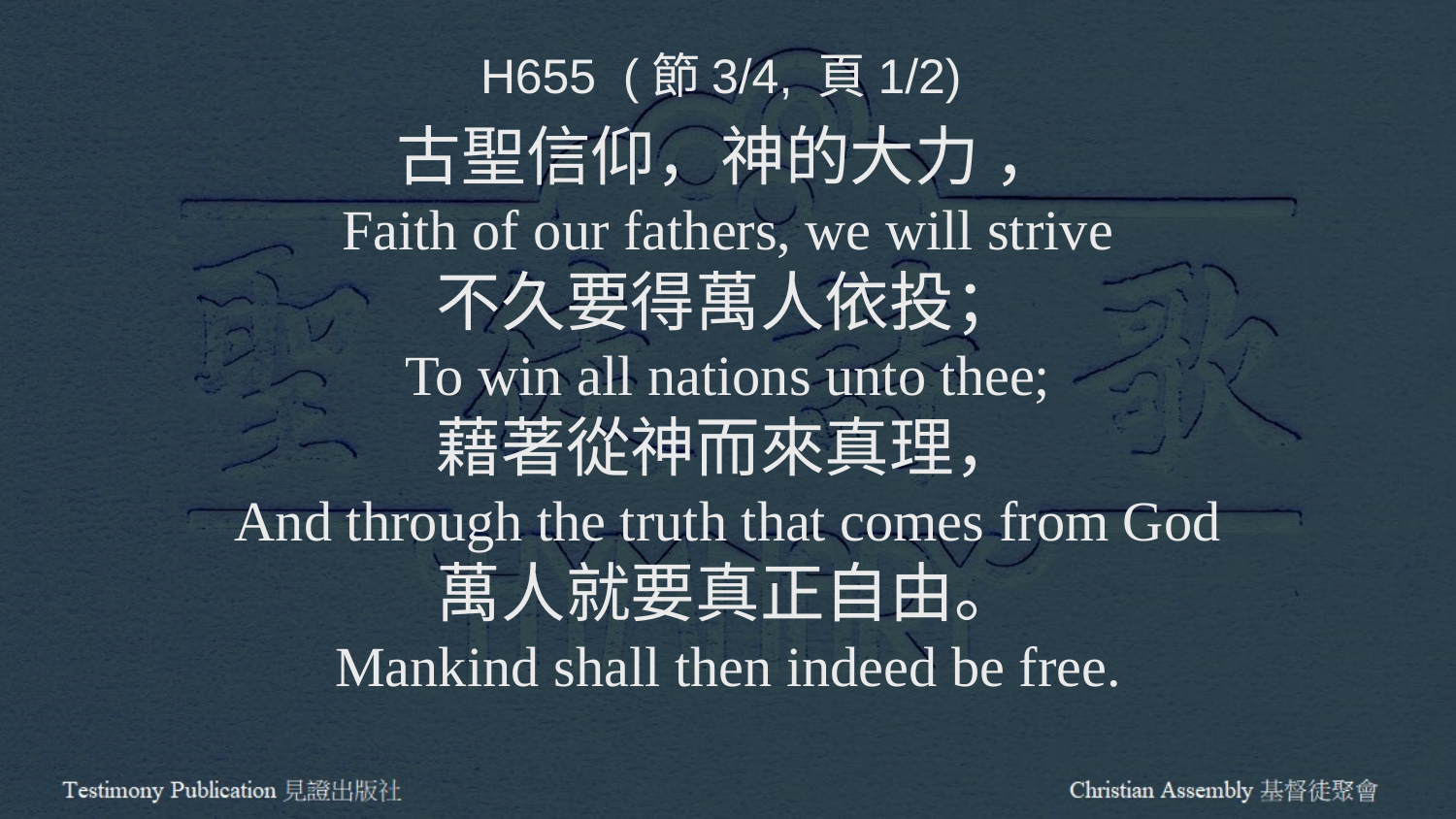

H655  (節3/4, 頁1/2)
古聖信仰，神的大力 ，
Faith of our fathers, we will strive
不久要得萬人依投；
To win all nations unto thee;
藉著從神而來真理，
And through the truth that comes from God
萬人就要真正自由。
Mankind shall then indeed be free.